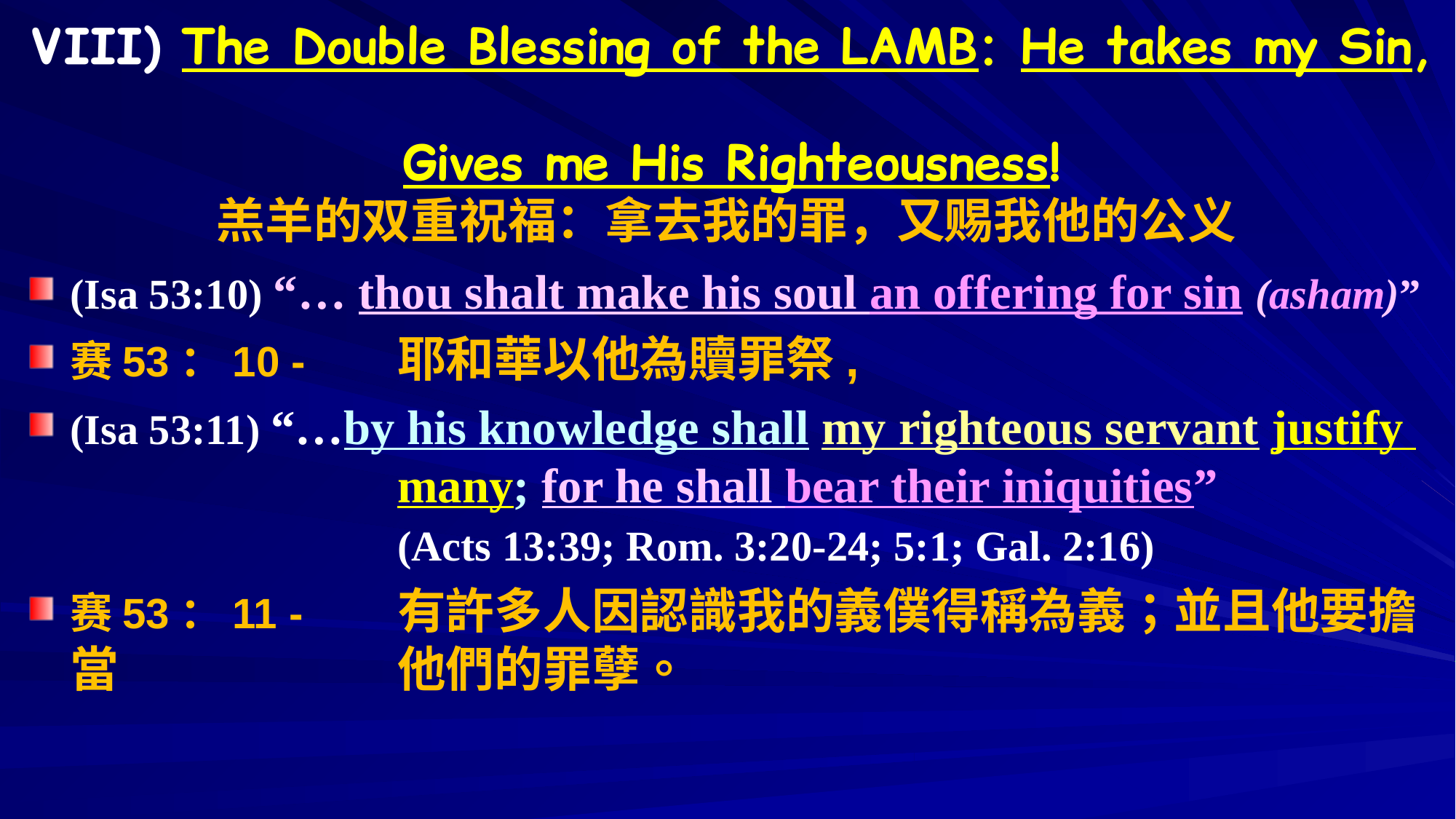

# VIII) The Double Blessing of the LAMB: He takes my Sin, Gives me His Righteousness! 羔羊的双重祝福：拿去我的罪，又赐我他的公义
(Isa 53:10) “… thou shalt make his soul an offering for sin (asham)”
赛53：10 -	耶和華以他為贖罪祭,
(Isa 53:11) “…by his knowledge shall my righteous servant justify 			many; for he shall bear their iniquities” 					(Acts 13:39; Rom. 3:20-24; 5:1; Gal. 2:16)
赛53：11 -	有許多人因認識我的義僕得稱為義；並且他要擔當			他們的罪孽。